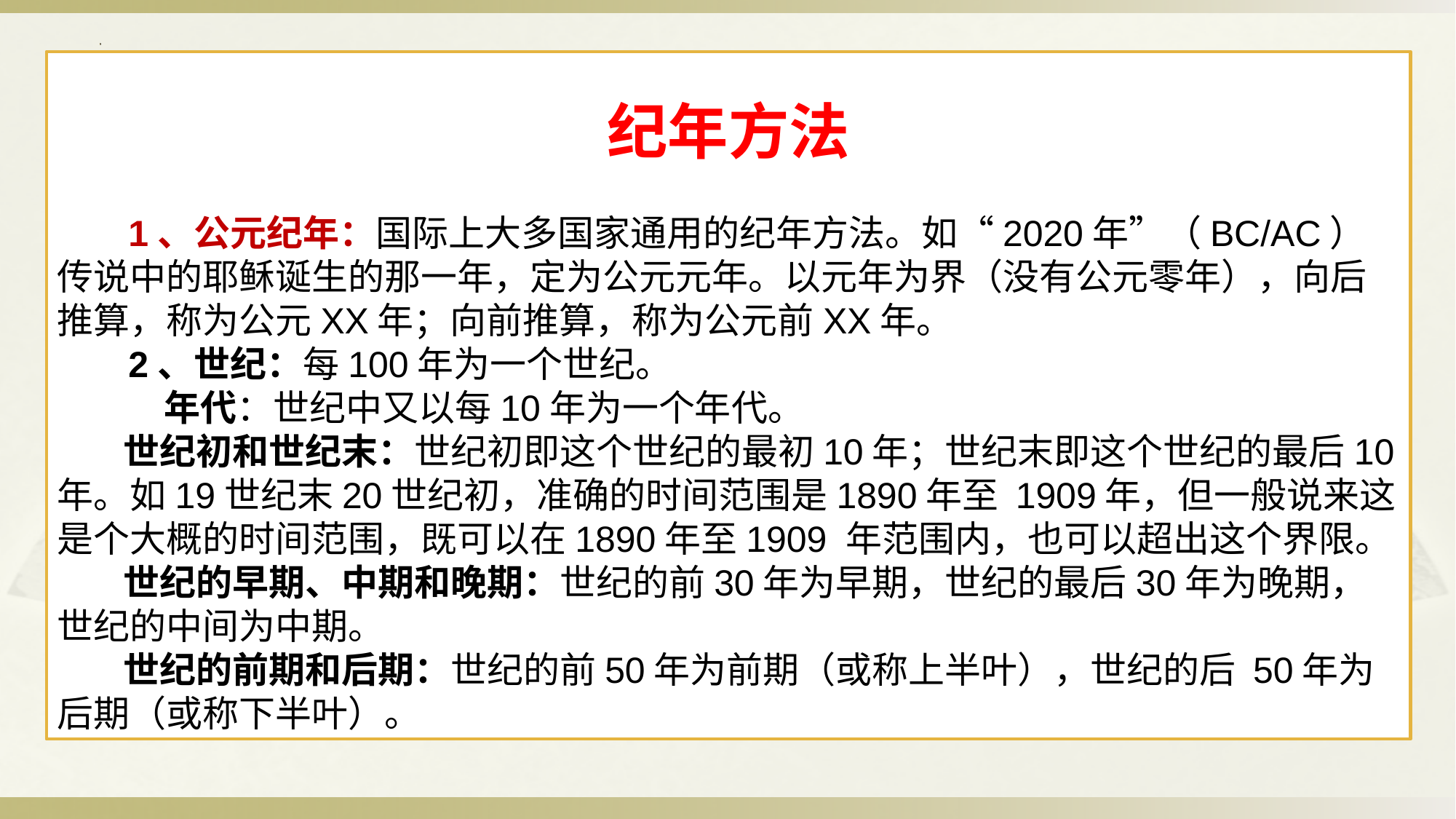

纪年方法

       1、公元纪年：国际上大多国家通用的纪年方法。如“2020年”（BC/AC）
传说中的耶稣诞生的那一年，定为公元元年。以元年为界（没有公元零年），向后推算，称为公元XX年；向前推算，称为公元前XX年。
       2、世纪：每100年为一个世纪。
            年代：世纪中又以每10年为一个年代。
       世纪初和世纪末：世纪初即这个世纪的最初10年；世纪末即这个世纪的最后10年。如19世纪末20世纪初，准确的时间范围是1890年至 1909年，但一般说来这是个大概的时间范围，既可以在1890年至1909 年范围内，也可以超出这个界限。
       世纪的早期、中期和晚期：世纪的前30年为早期，世纪的最后30年为晚期，世纪的中间为中期。
       世纪的前期和后期：世纪的前50年为前期（或称上半叶），世纪的后 50年为后期（或称下半叶）。